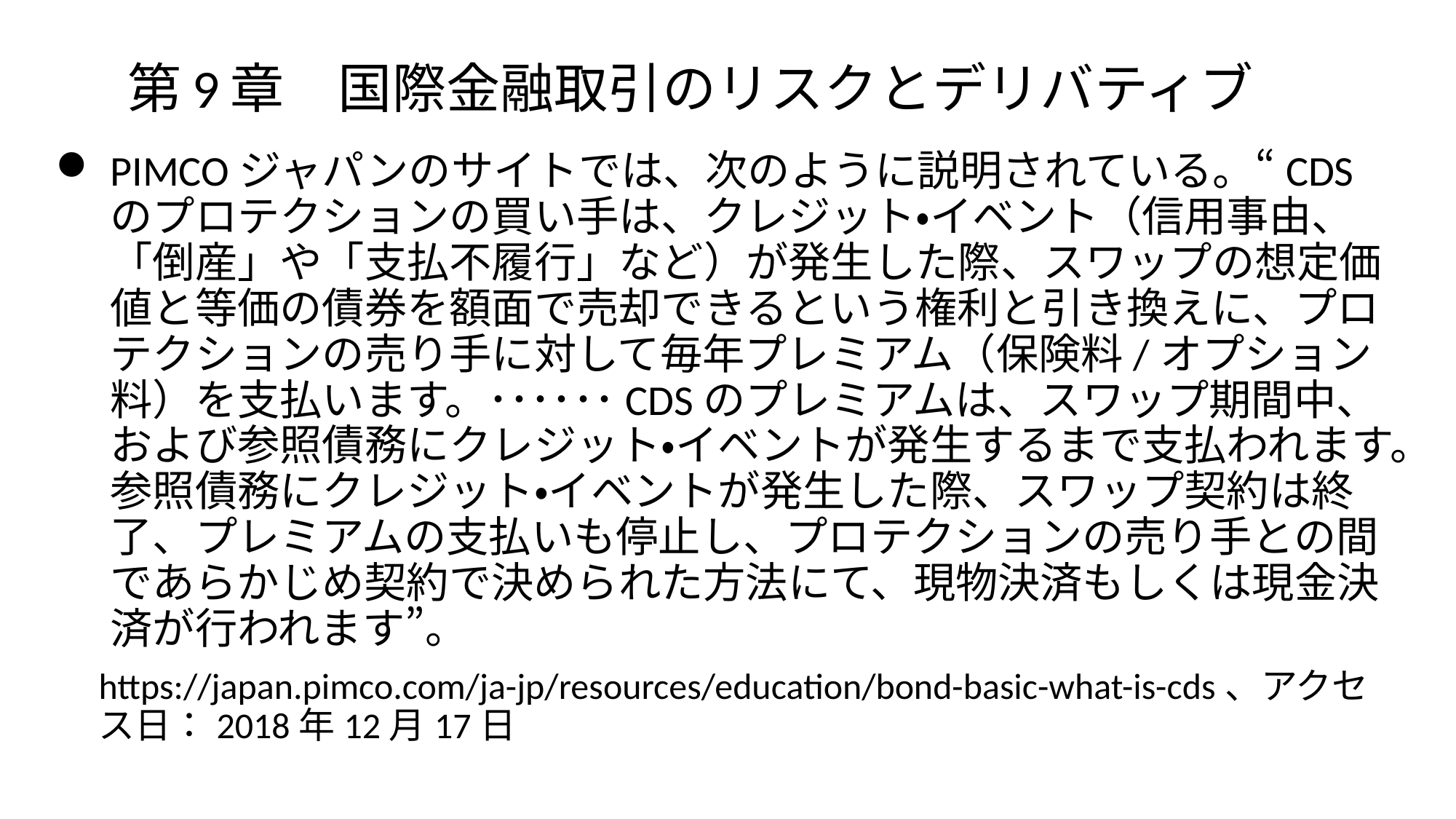

# 第9章　国際金融取引のリスクとデリバティブ
PIMCOジャパンのサイトでは、次のように説明されている。“CDSのプロテクションの買い手は、クレジット・イベント（信用事由、「倒産」や「支払不履行」など）が発生した際、スワップの想定価値と等価の債券を額面で売却できるという権利と引き換えに、プロテクションの売り手に対して毎年プレミアム（保険料/オプション料）を支払います。･･････CDSのプレミアムは、スワップ期間中、および参照債務にクレジット・イベントが発生するまで支払われます。参照債務にクレジット・イベントが発生した際、スワップ契約は終了、プレミアムの支払いも停止し、プロテクションの売り手との間であらかじめ契約で決められた方法にて、現物決済もしくは現金決済が行われます”。
https://japan.pimco.com/ja-jp/resources/education/bond-basic-what-is-cds、アクセス日：2018年12月17日